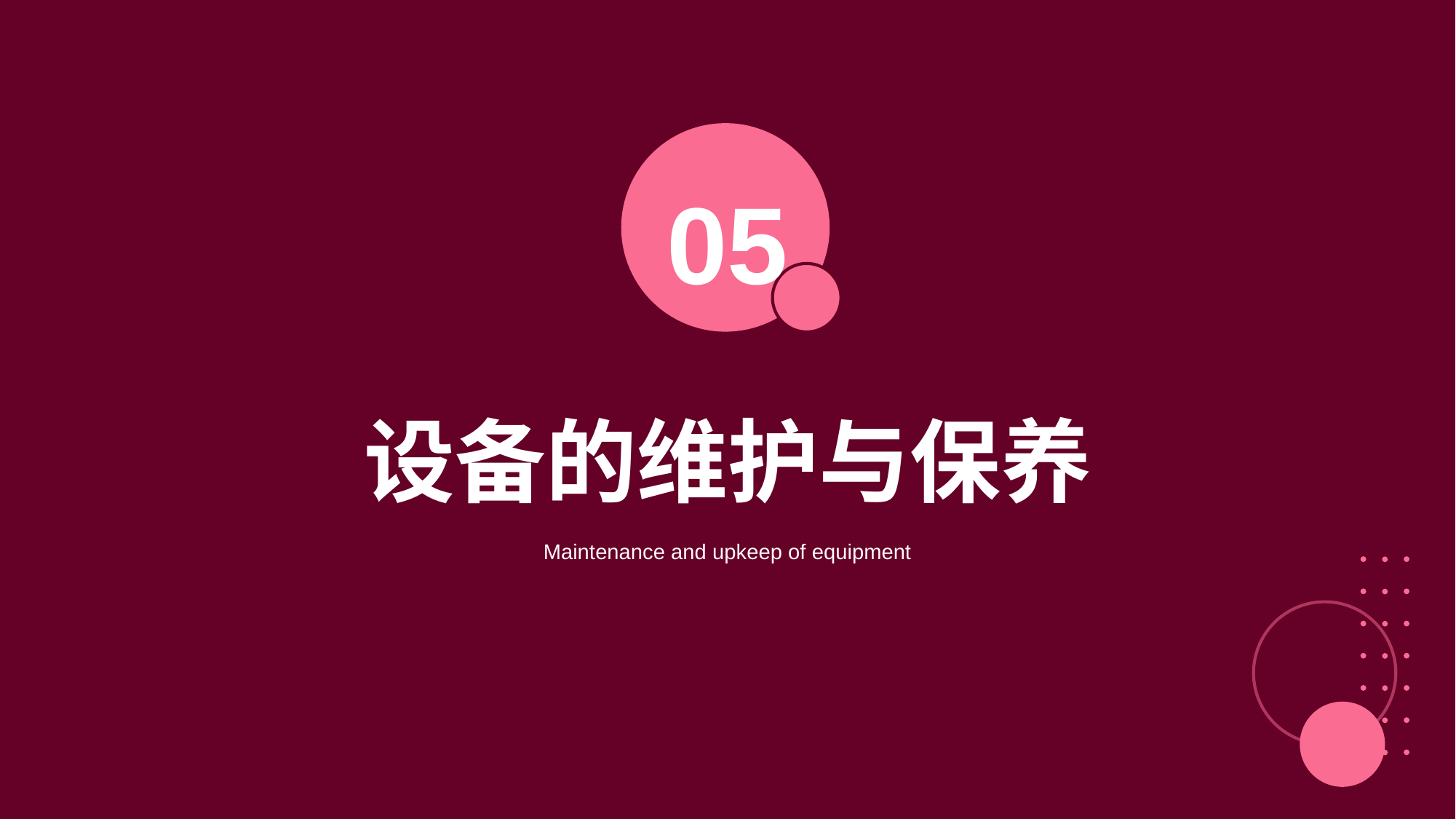

05
设备的维护与保养
Maintenance and upkeep of equipment